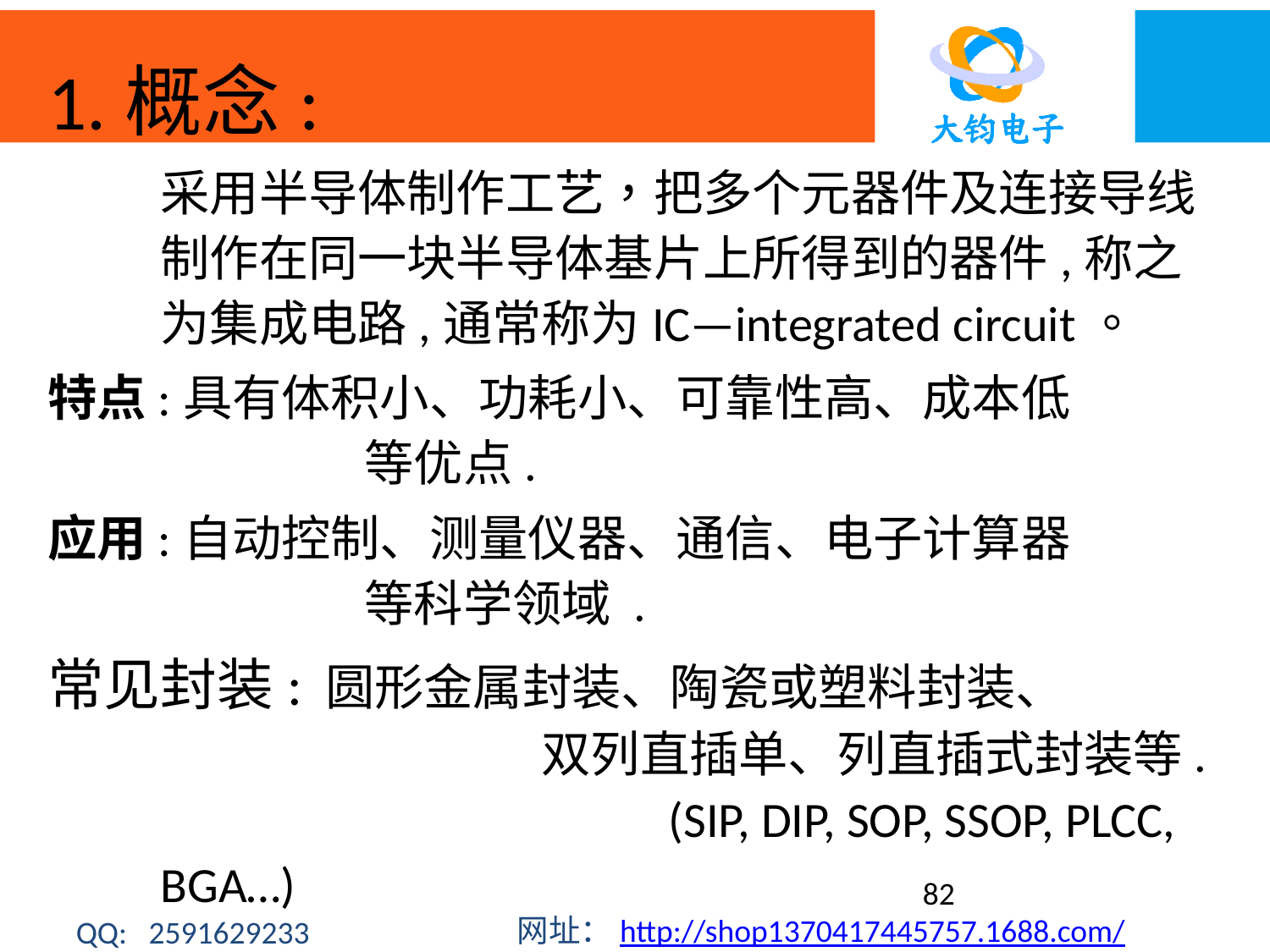

1.概念:
	采用半导体制作工艺，把多个元器件及连接导线制作在同一块半导体基片上所得到的器件,称之为集成电路,通常称为IC—integrated circuit。
特点:具有体积小、功耗小、可靠性高、成本低		       等优点.
应用:自动控制、测量仪器、通信、电子计算器		       等科学领域 .
常见封装: 圆形金属封装、陶瓷或塑料封装、				双列直插单、列直插式封装等.  				(SIP, DIP, SOP, SSOP, PLCC, BGA…)

82